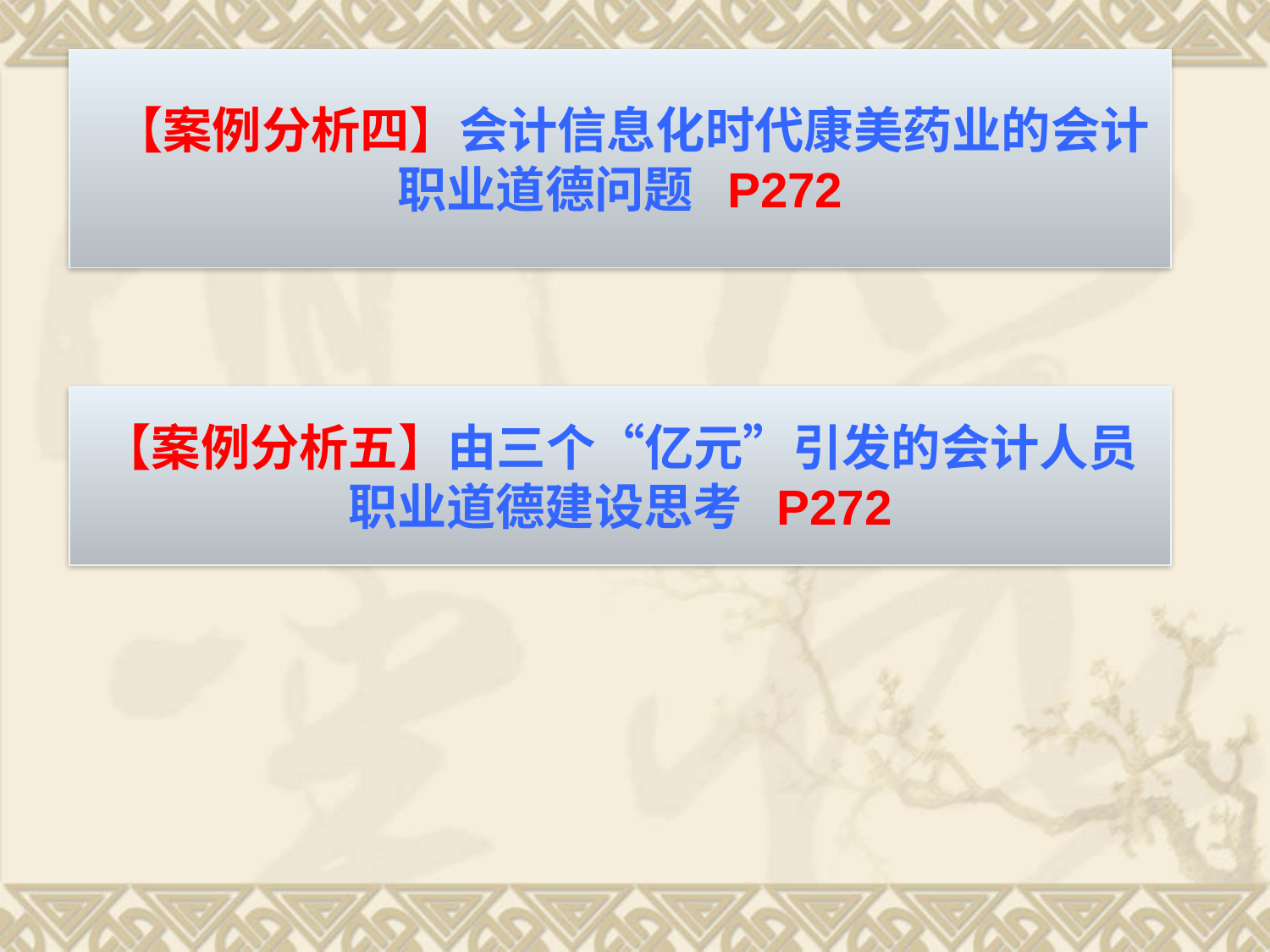

【案例分析四】会计信息化时代康美药业的会计职业道德问题  P272
【案例分析五】由三个“亿元”引发的会计人员职业道德建设思考  P272